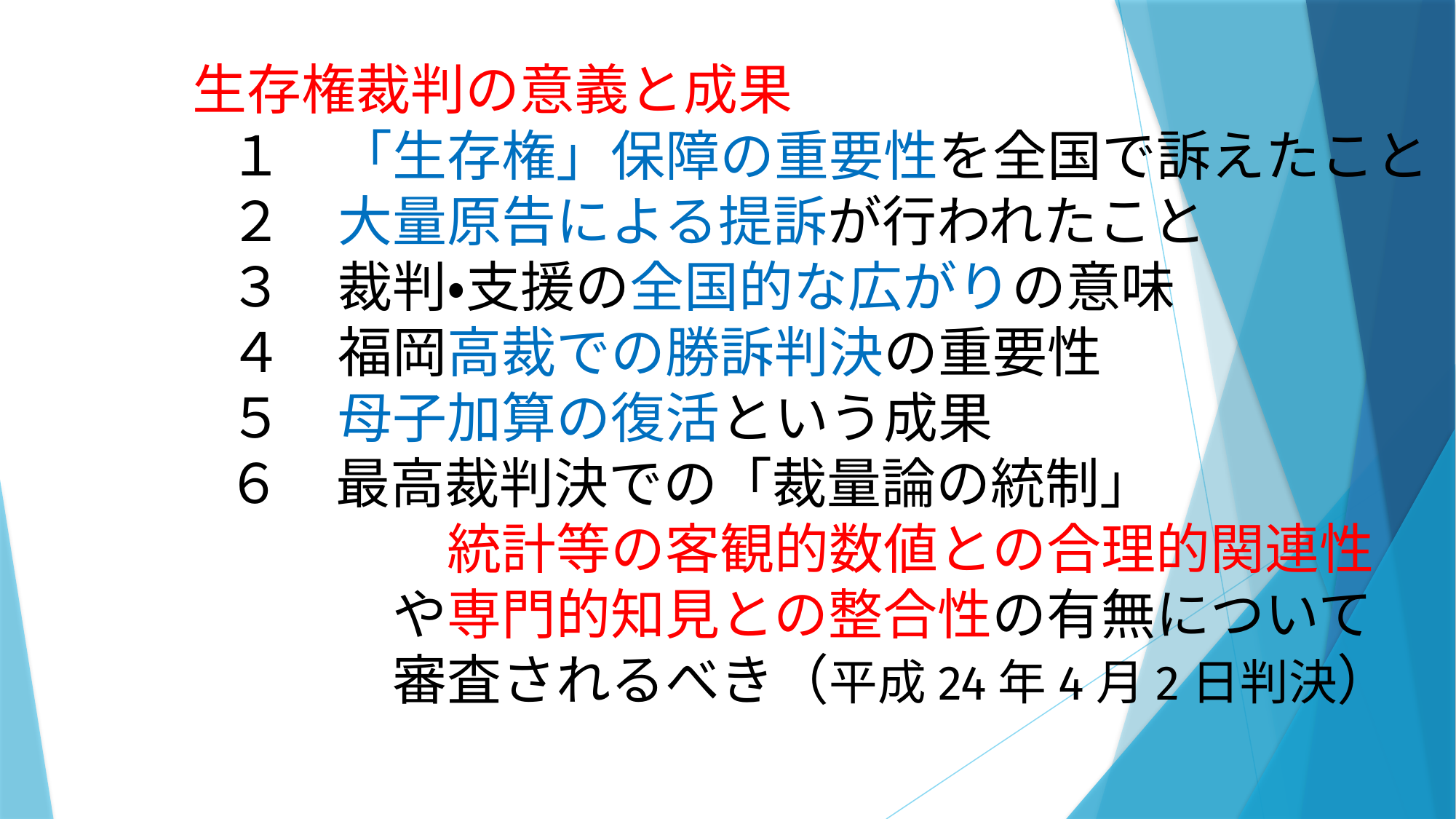

生存権裁判の意義と成果
　　　　１　「生存権」保障の重要性を全国で訴えたこと
　　　　２　大量原告による提訴が行われたこと
　　　　３　裁判・支援の全国的な広がりの意味
　　　　４　福岡高裁での勝訴判決の重要性
　　　　５　母子加算の復活という成果
　　　　  ６　最高裁判決での「裁量論の統制」
　　　　　　　　統計等の客観的数値との合理的関連性
　　　　　　　や専門的知見との整合性の有無について
　　　　　　　審査されるべき（平成24年4月2日判決）